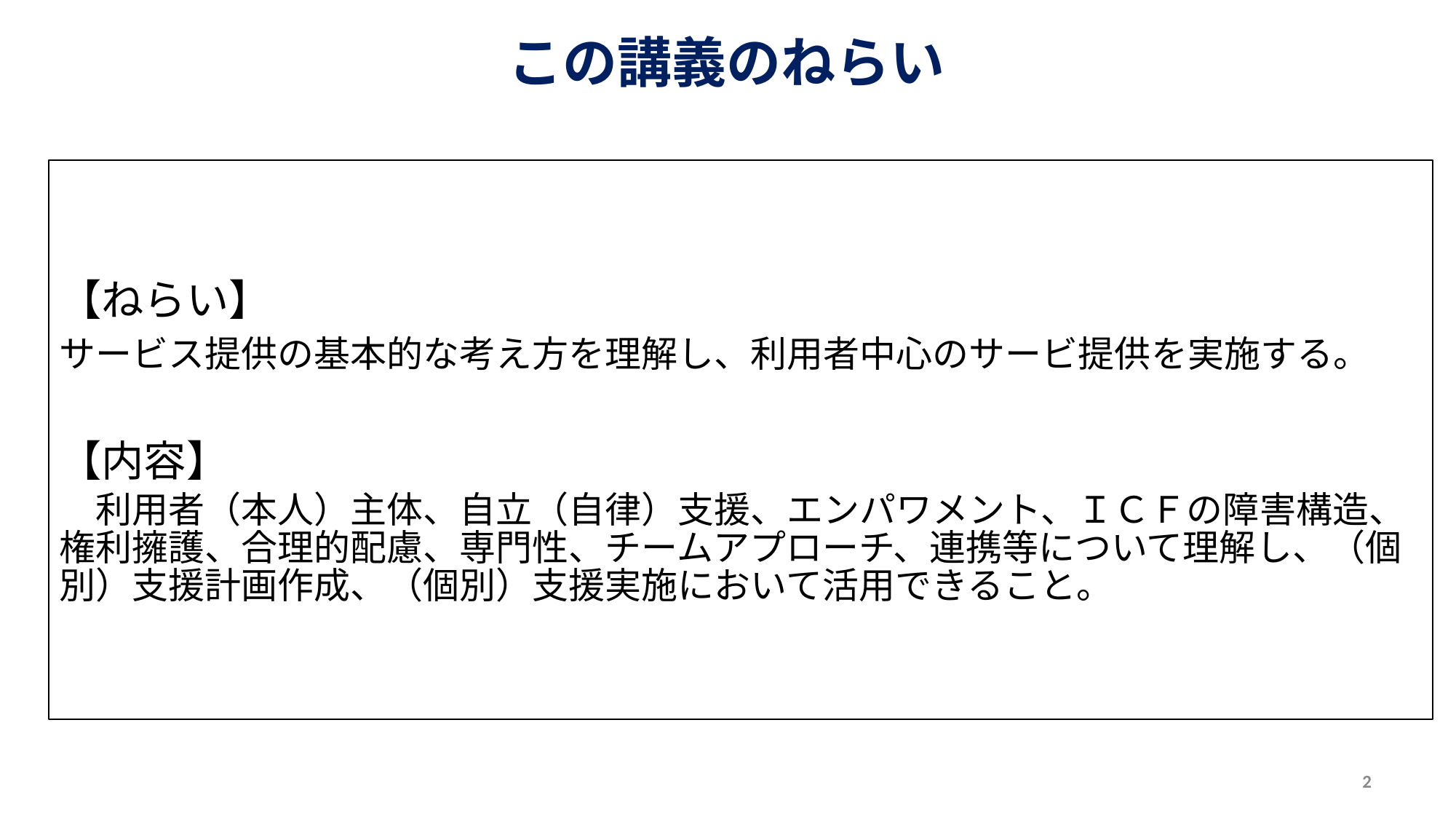

# この講義のねらい
【ねらい】
サービス提供の基本的な考え方を理解し、利用者中心のサービ提供を実施する。

【内容】
　利用者（本人）主体、自立（自律）支援、エンパワメント、ＩＣＦの障害構造、権利擁護、合理的配慮、専門性、チームアプローチ、連携等について理解し、（個別）支援計画作成、（個別）支援実施において活用できること。
2